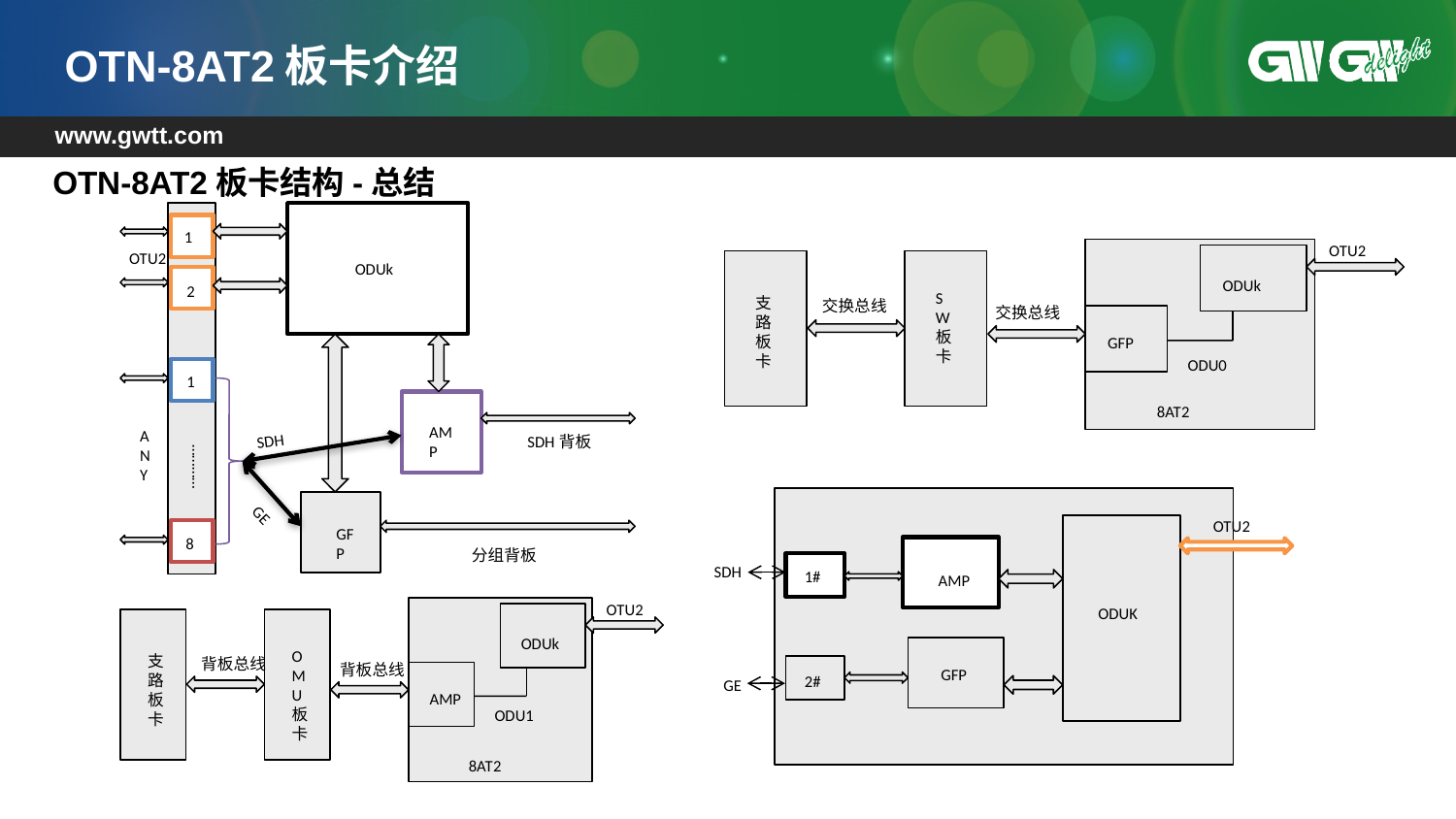

# OTN-8AT2板卡介绍
OTN-8AT2板卡结构-总结

1

OTU2
ODUk

2

1

AMP

ANY
SDH
SDH背板
…………

GE
GFP

8

分组背板
OTU2

ODUk
SW板卡
支路板卡
交换总线
交换总线

GFP
ODU0
8AT2

OTU2

SDH
1#
AMP

ODUK

GFP
2#
GE

OTU2

ODUk
OMU板卡
支路板卡
背板总线
背板总线

AMP

ODU1
8AT2